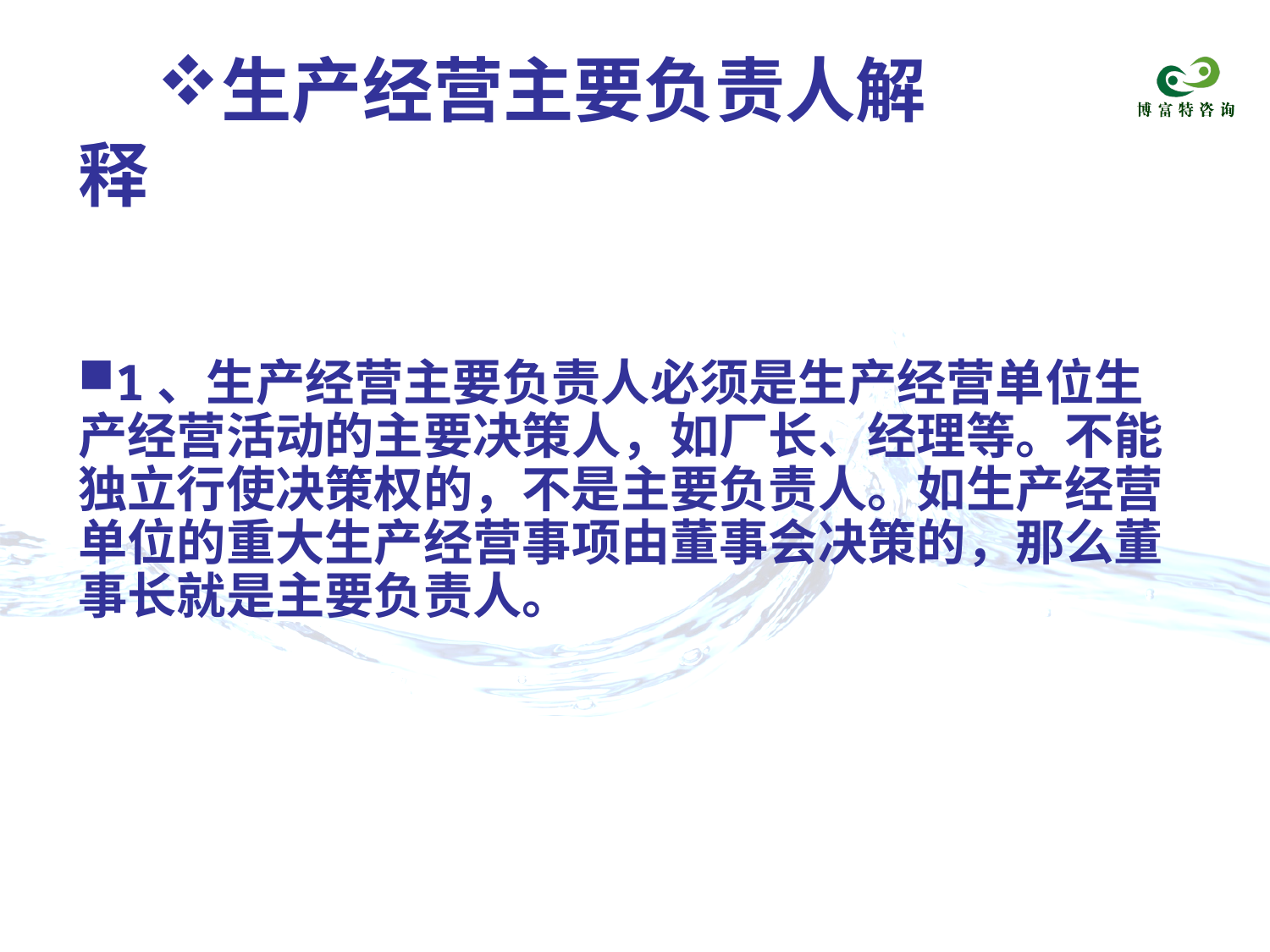

生产经营主要负责人解释

1、生产经营主要负责人必须是生产经营单位生产经营活动的主要决策人，如厂长、经理等。不能独立行使决策权的，不是主要负责人。如生产经营单位的重大生产经营事项由董事会决策的，那么董事长就是主要负责人。